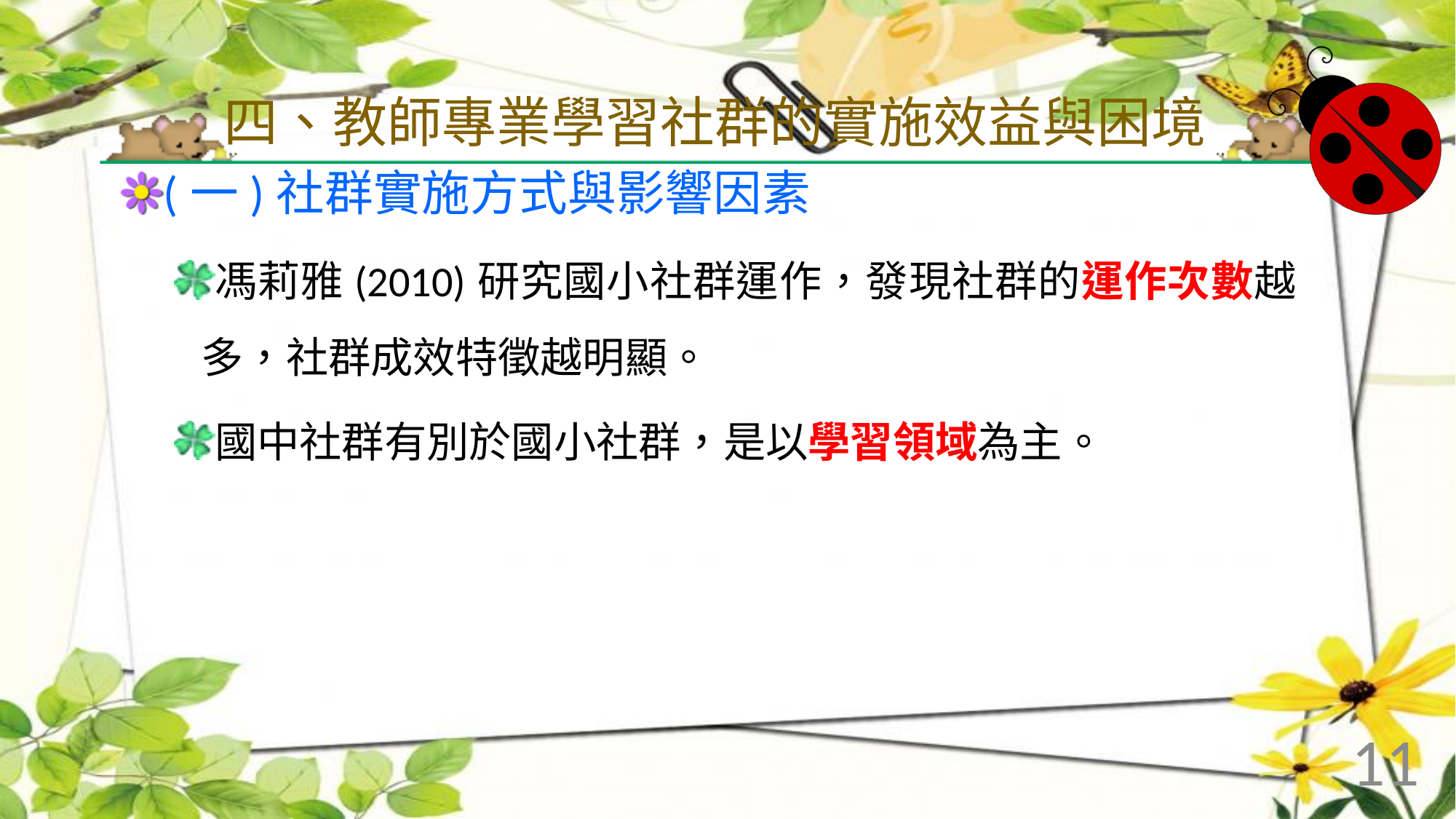

# 四、教師專業學習社群的實施效益與困境
(一)社群實施方式與影響因素
馮莉雅(2010)研究國小社群運作，發現社群的運作次數越多，社群成效特徵越明顯。
國中社群有別於國小社群，是以學習領域為主。
11